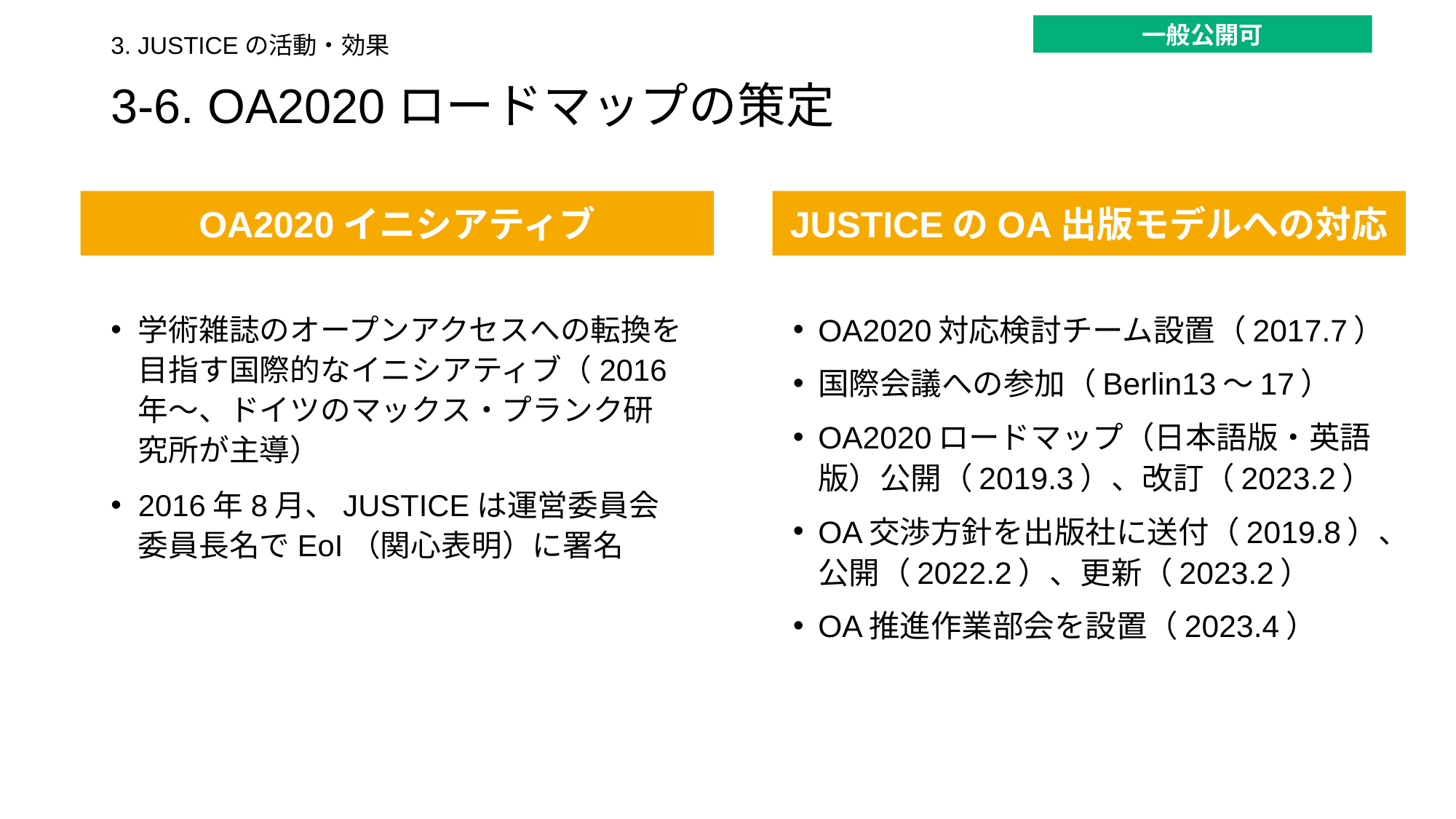

一般公開可
3. JUSTICEの活動・効果
# 3-6. OA2020ロードマップの策定
OA2020イニシアティブ
JUSTICEのOA出版モデルへの対応
学術雑誌のオープンアクセスへの転換を目指す国際的なイニシアティブ（2016年～、ドイツのマックス・プランク研究所が主導）
2016年8月、JUSTICEは運営委員会委員長名でEoI（関心表明）に署名

OA2020対応検討チーム設置（2017.7）
国際会議への参加（Berlin13～17）
OA2020ロードマップ（日本語版・英語版）公開（2019.3）、改訂（2023.2）
OA交渉方針を出版社に送付（2019.8）、公開（2022.2）、更新（2023.2）
OA推進作業部会を設置（2023.4）